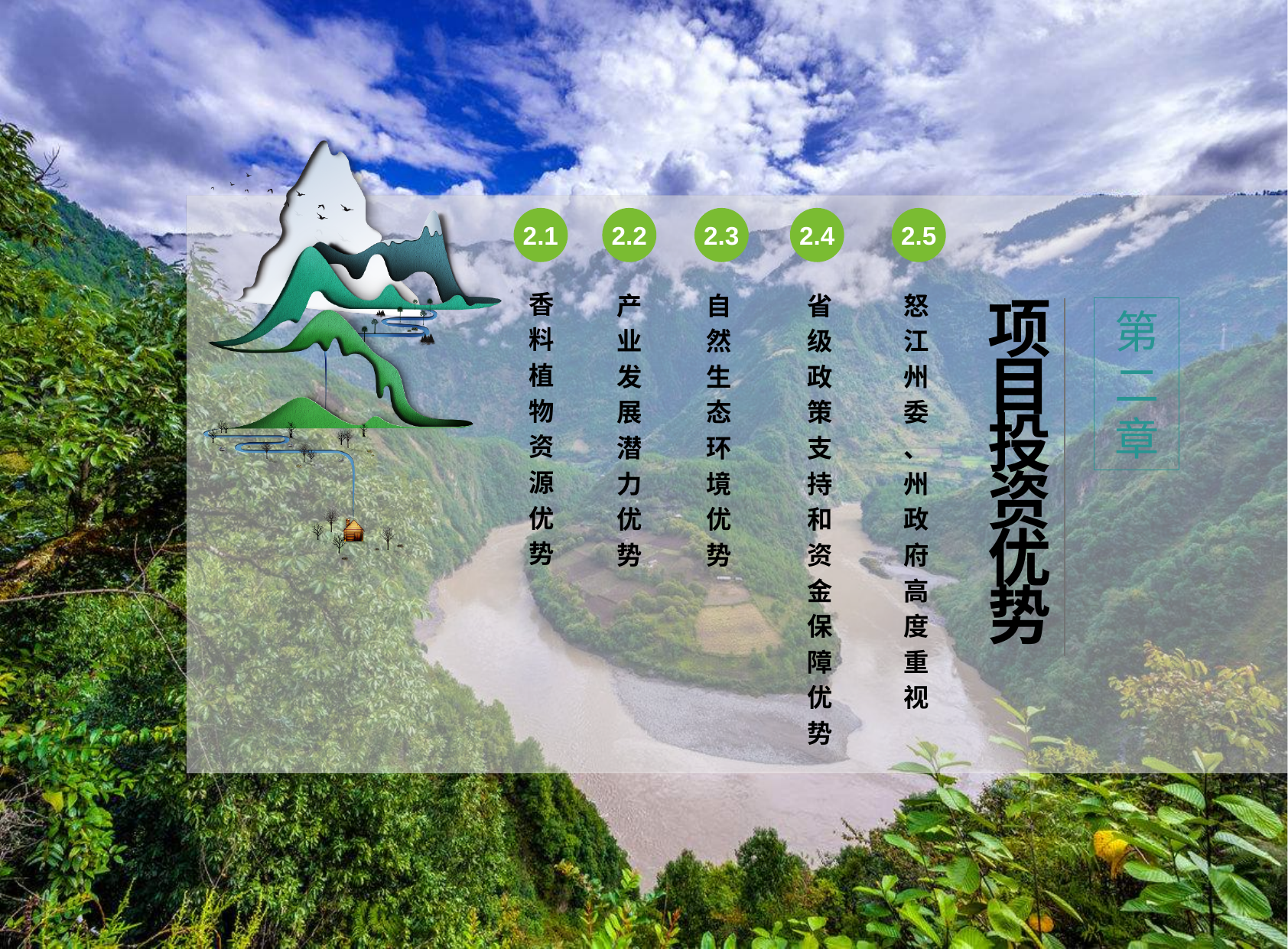

2.1
2.2
2.3
2.4
2.5

香
料
植
物
资
源
优
势

产
业
发
展
潜
力
优
势

自
然
生
态
环
境
优
势

省
级
政
策
支
持
和
资
金
保
障
优
势

怒
江
州
委
、
州
政
府
高
度
重
视